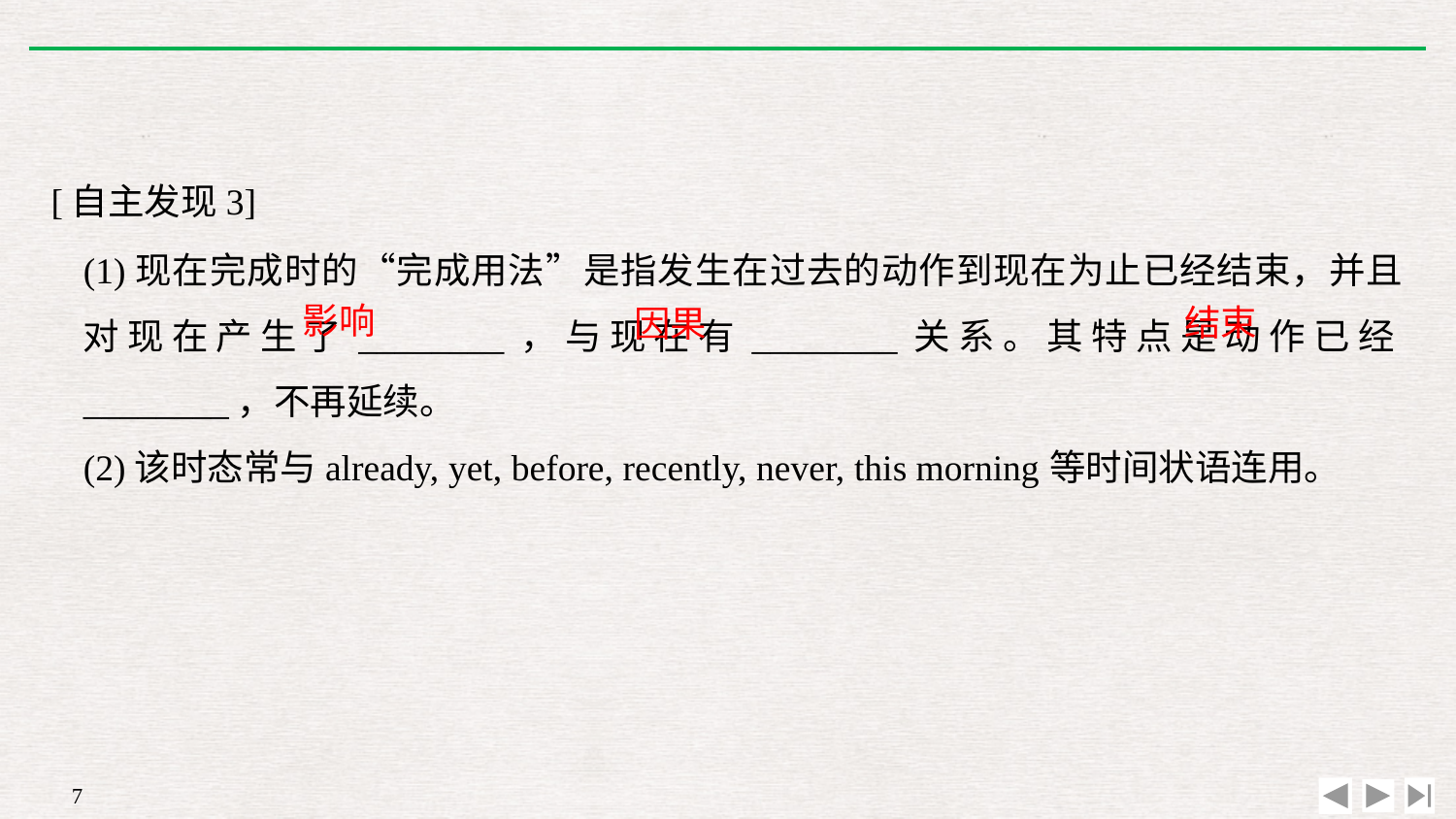

[自主发现3]
(1)现在完成时的“完成用法”是指发生在过去的动作到现在为止已经结束，并且对现在产生了________，与现在有________关系。其特点是动作已经________，不再延续。
(2)该时态常与already, yet, before, recently, never, this morning等时间状语连用。
影响
结束
因果